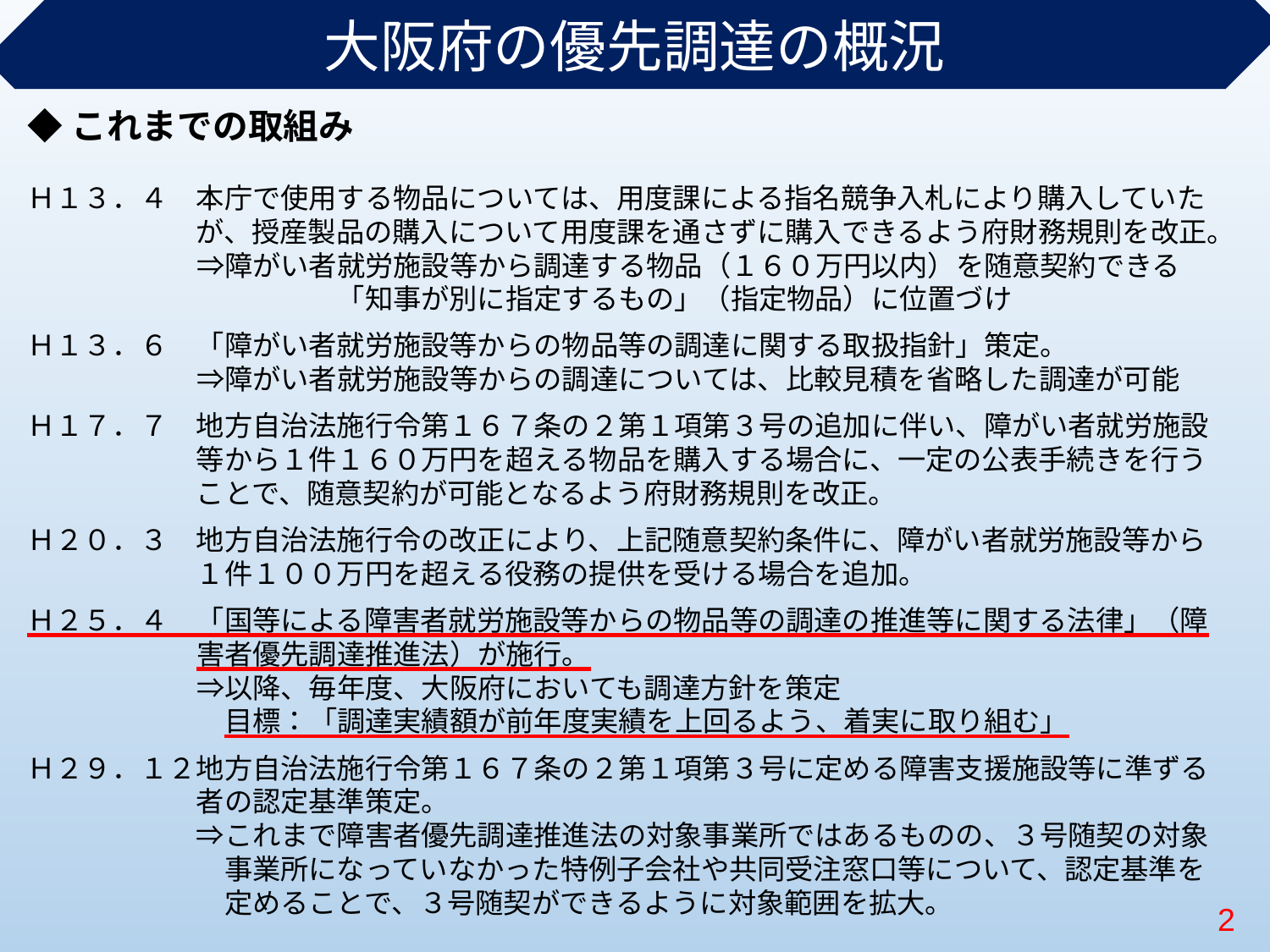

大阪府の優先調達の概況
◆これまでの取組み

Ｈ１３．４　本庁で使用する物品については、用度課による指名競争入札により購入していた
　　　　　　が、授産製品の購入について用度課を通さずに購入できるよう府財務規則を改正。
　　　　　　⇒障がい者就労施設等から調達する物品（１６０万円以内）を随意契約できる
　　　　　　　　　　　「知事が別に指定するもの」（指定物品）に位置づけ

Ｈ１３．６　「障がい者就労施設等からの物品等の調達に関する取扱指針」策定。
　　　　　　⇒障がい者就労施設等からの調達については、比較見積を省略した調達が可能

Ｈ１７．７　地方自治法施行令第１６７条の２第１項第３号の追加に伴い、障がい者就労施設
　　　　　　等から１件１６０万円を超える物品を購入する場合に、一定の公表手続きを行う
　　　　　　ことで、随意契約が可能となるよう府財務規則を改正。

Ｈ２０．３　地方自治法施行令の改正により、上記随意契約条件に、障がい者就労施設等から
　　　　　　１件１００万円を超える役務の提供を受ける場合を追加。

Ｈ２５．４　「国等による障害者就労施設等からの物品等の調達の推進等に関する法律」（障
　　　　　　害者優先調達推進法）が施行。
　　　　　　⇒以降、毎年度、大阪府においても調達方針を策定
　　　　　　　目標：「調達実績額が前年度実績を上回るよう、着実に取り組む」

Ｈ２９．１２地方自治法施行令第１６７条の２第１項第３号に定める障害支援施設等に準ずる
　　　　　　者の認定基準策定。
　　　　　　⇒これまで障害者優先調達推進法の対象事業所ではあるものの、３号随契の対象
　　　　　　　事業所になっていなかった特例子会社や共同受注窓口等について、認定基準を
　　　　　　　定めることで、３号随契ができるように対象範囲を拡大。
2